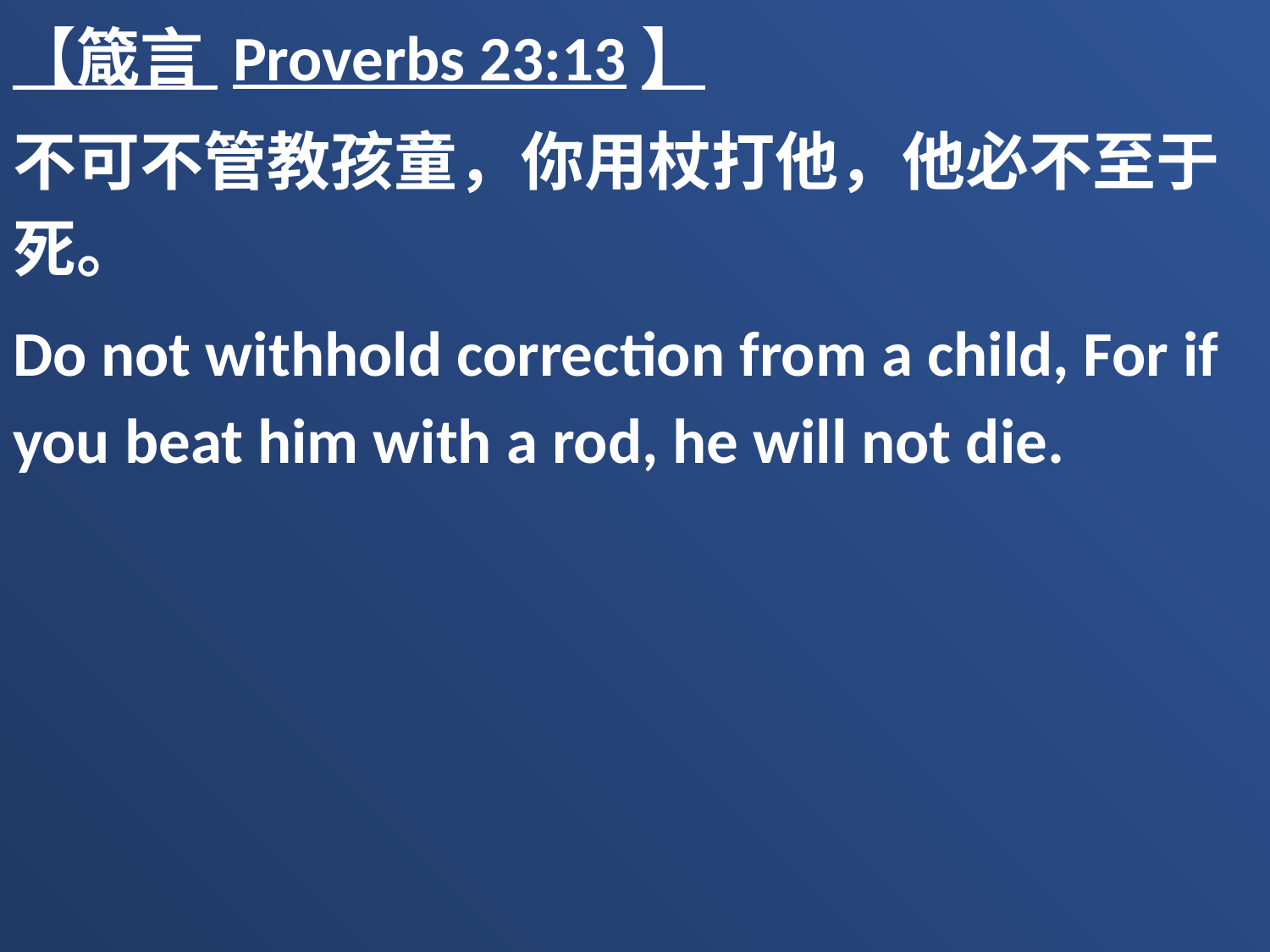

【箴言 Proverbs 23:13】
不可不管教孩童，你用杖打他，他必不至于死。
Do not withhold correction from a child, For if you beat him with a rod, he will not die.